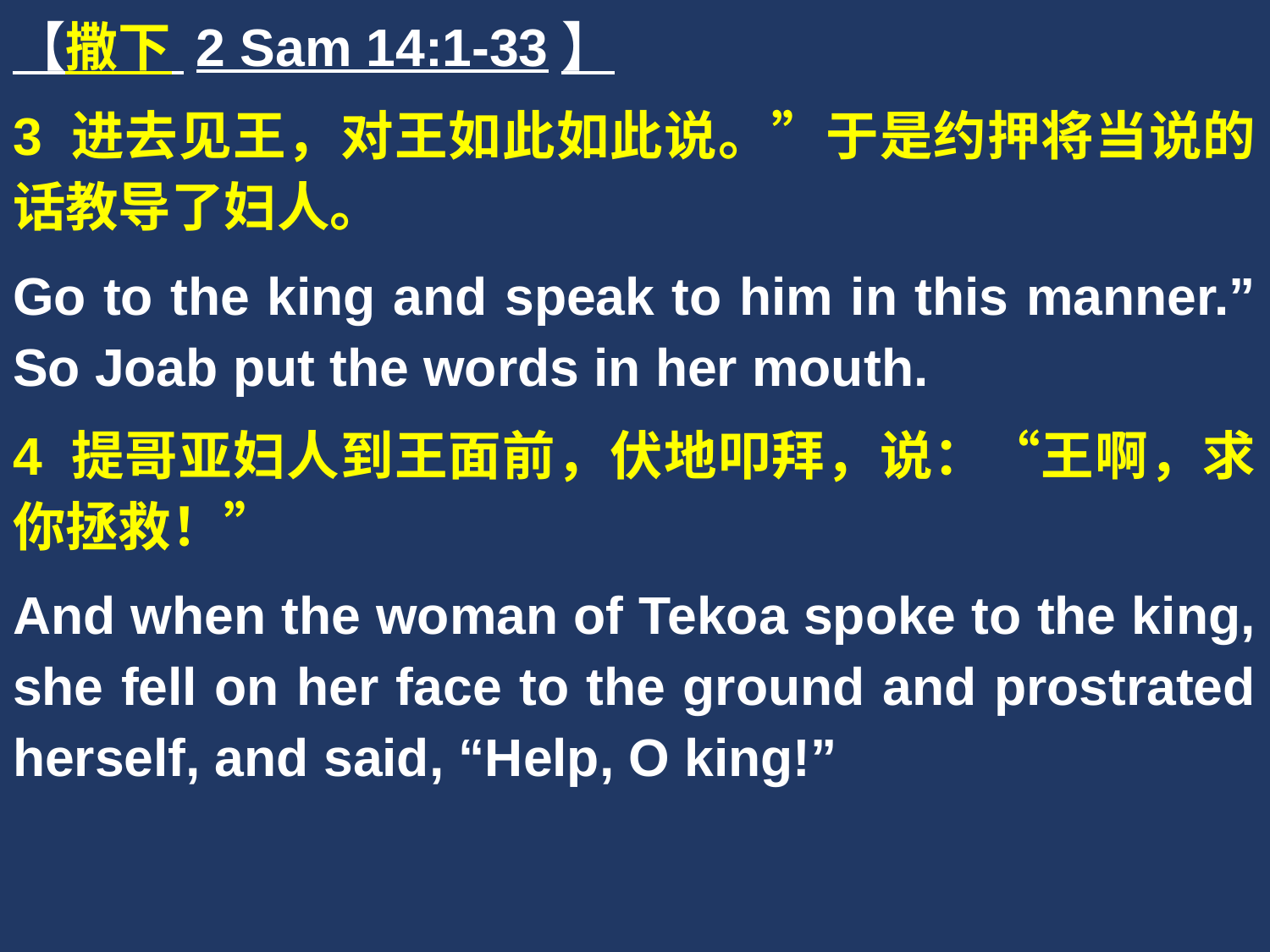

【撒下 2 Sam 14:1-33】
3 进去见王，对王如此如此说。”于是约押将当说的话教导了妇人。
Go to the king and speak to him in this manner.” So Joab put the words in her mouth.
4 提哥亚妇人到王面前，伏地叩拜，说：“王啊，求你拯救！”
And when the woman of Tekoa spoke to the king, she fell on her face to the ground and prostrated herself, and said, “Help, O king!”